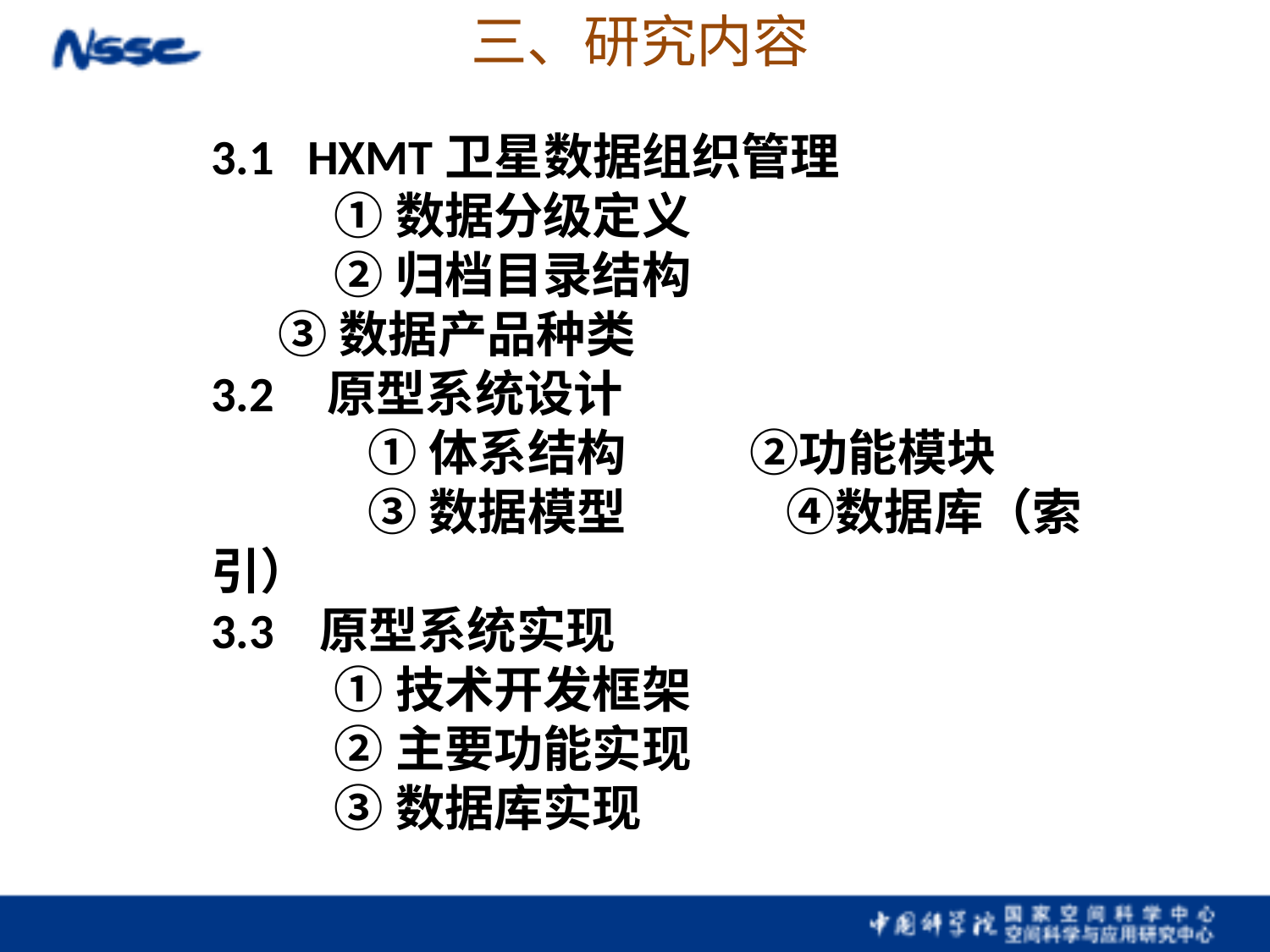

三、研究内容

3.1   HXMT卫星数据组织管理
           ①数据分级定义
           ②归档目录结构
      ③数据产品种类
3.2   原型系统设计
              ①体系结构           ②功能模块
              ③数据模型	      ④数据库（索引）
3.3   原型系统实现
           ①技术开发框架
           ②主要功能实现
           ③数据库实现